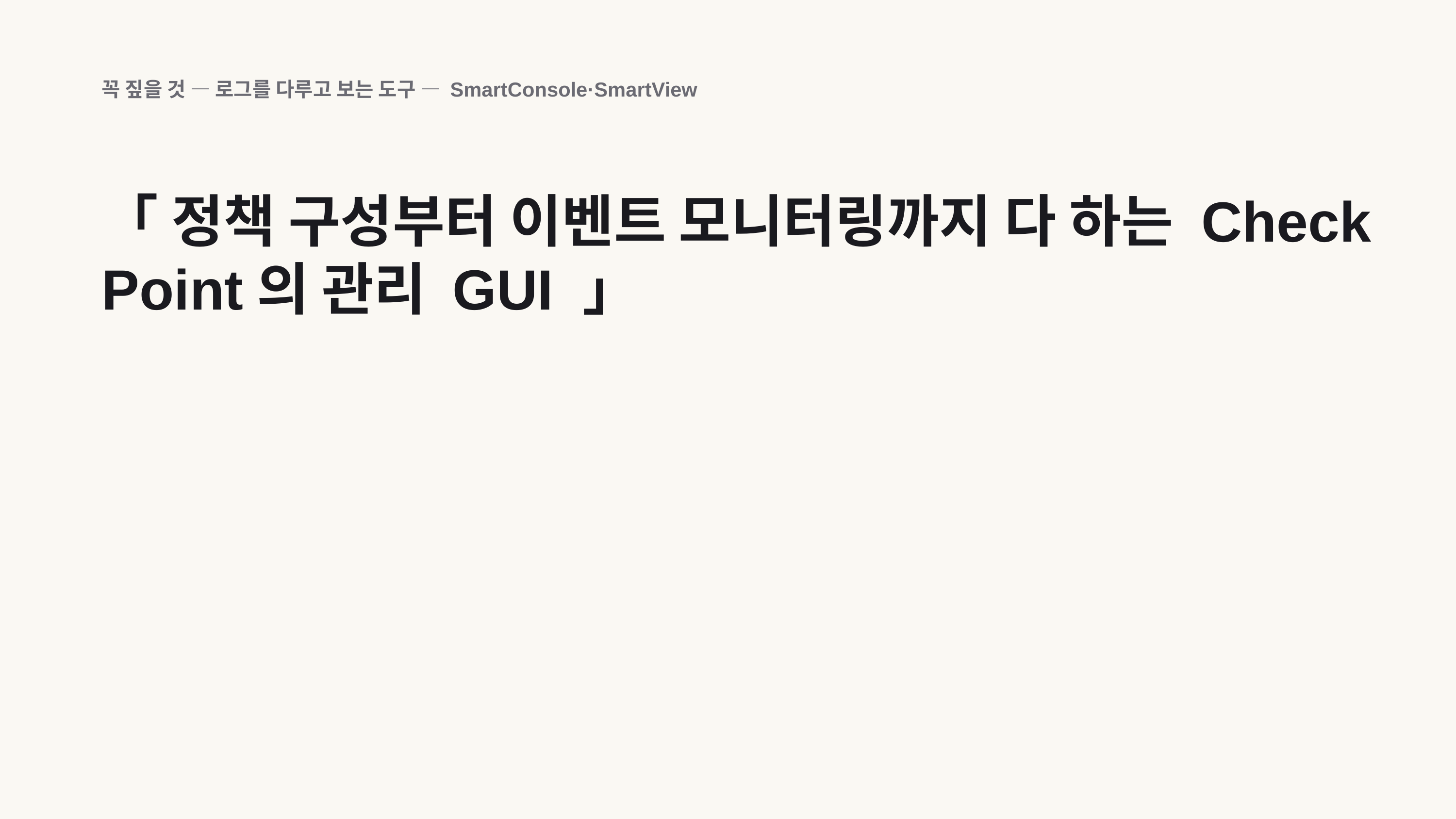

꼭 짚을 것 — 로그를 다루고 보는 도구 — SmartConsole·SmartView
「 정책 구성부터 이벤트 모니터링까지 다 하는 Check Point의 관리 GUI 」